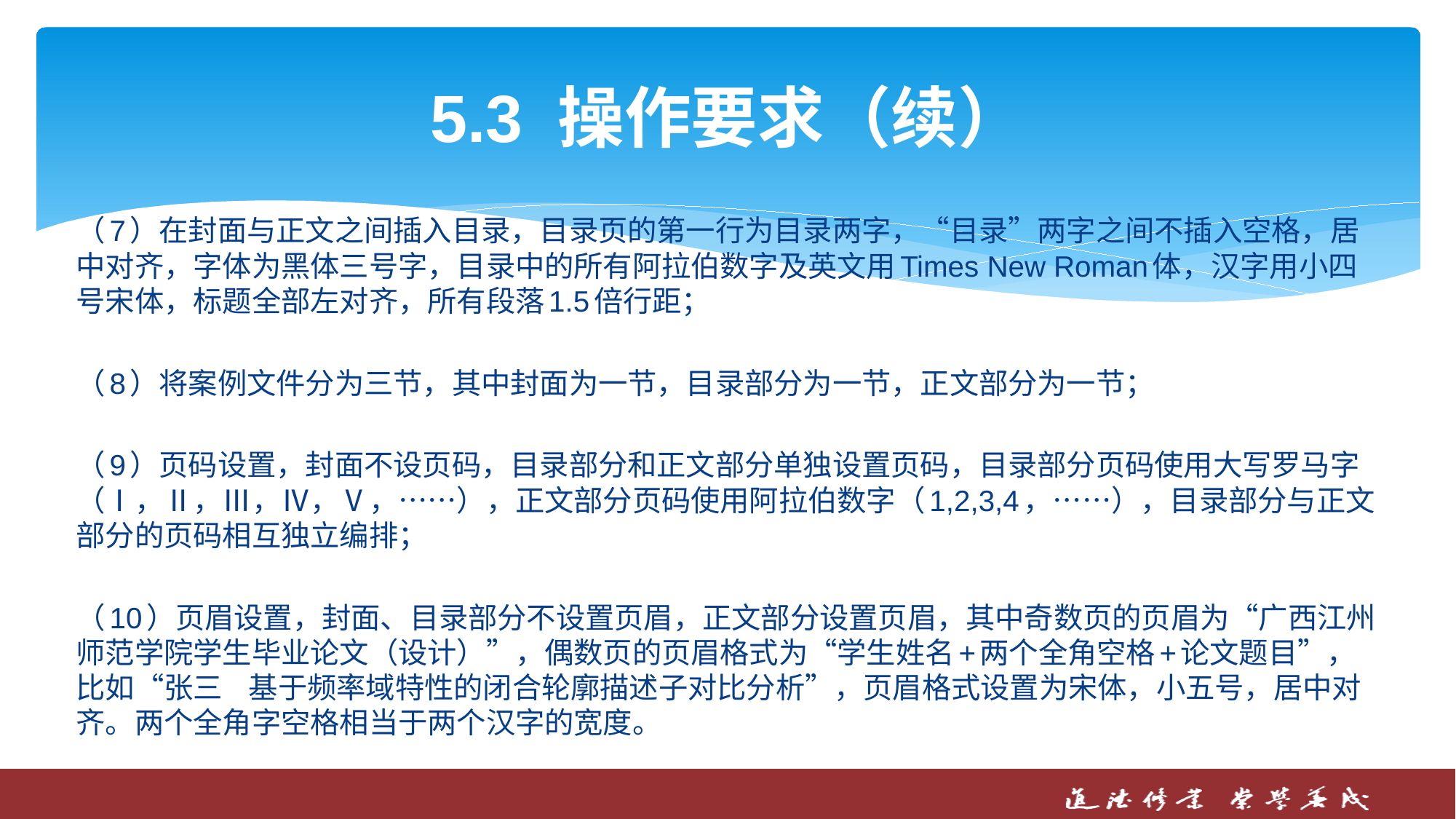

# 5.3 操作要求（续）
（7）在封面与正文之间插入目录，目录页的第一行为目录两字，“目录”两字之间不插入空格，居中对齐，字体为黑体三号字，目录中的所有阿拉伯数字及英文用Times New Roman体，汉字用小四号宋体，标题全部左对齐，所有段落1.5倍行距；

（8）将案例文件分为三节，其中封面为一节，目录部分为一节，正文部分为一节；

（9）页码设置，封面不设页码，目录部分和正文部分单独设置页码，目录部分页码使用大写罗马字（Ⅰ，Ⅱ，Ⅲ，Ⅳ，Ⅴ，……），正文部分页码使用阿拉伯数字（1,2,3,4，……），目录部分与正文部分的页码相互独立编排；

（10）页眉设置，封面、目录部分不设置页眉，正文部分设置页眉，其中奇数页的页眉为“广西江州师范学院学生毕业论文（设计）”，偶数页的页眉格式为“学生姓名+两个全角空格+论文题目”，比如“张三    基于频率域特性的闭合轮廓描述子对比分析”，页眉格式设置为宋体，小五号，居中对齐。两个全角字空格相当于两个汉字的宽度。